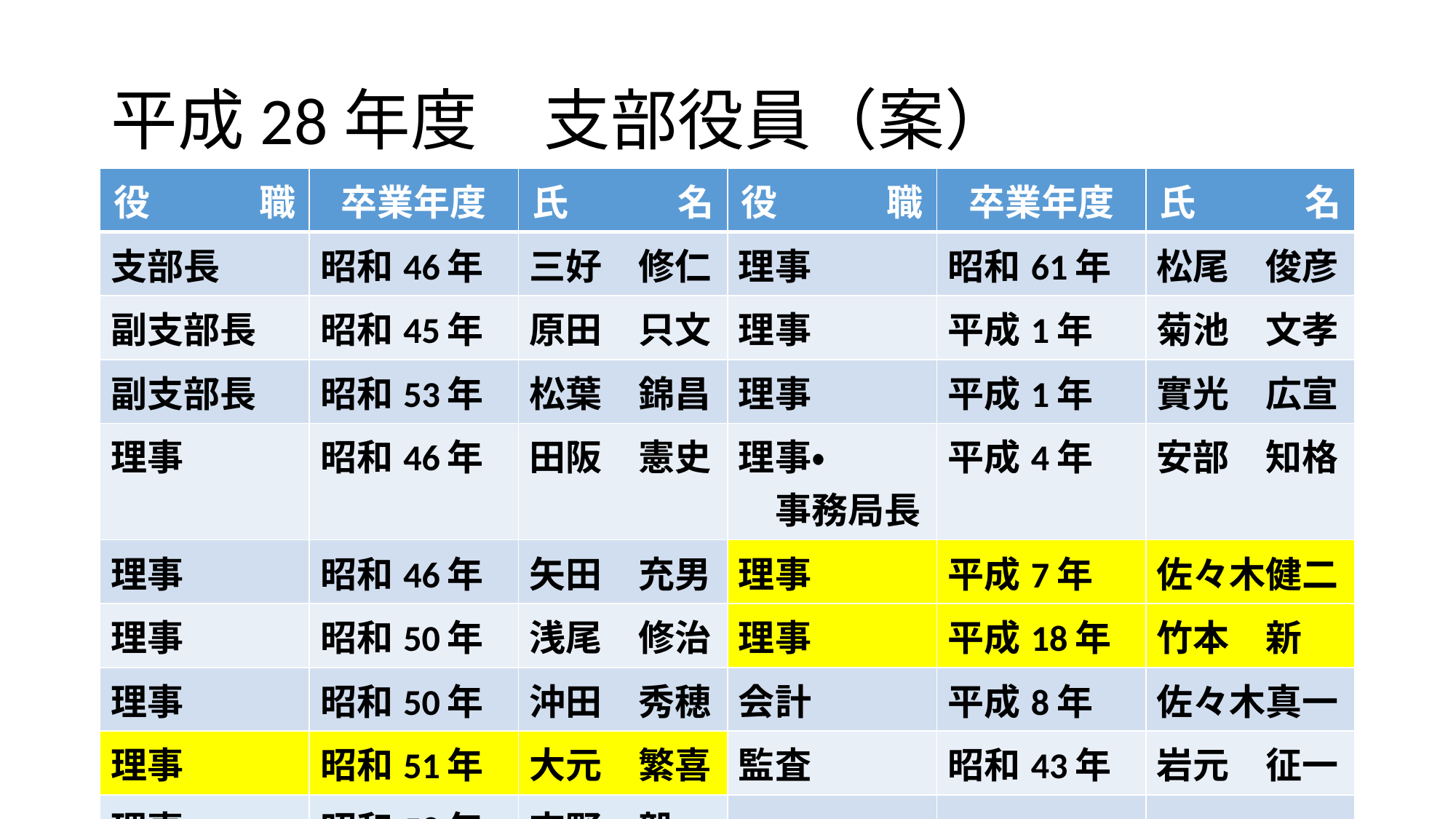

# 平成28年度　支部役員（案）
| 役　　　職 | 卒業年度 | 氏　　　名 | 役　　　職 | 卒業年度 | 氏　　　名 |
| --- | --- | --- | --- | --- | --- |
| 支部長 | 昭和46年 | 三好　修仁 | 理事 | 昭和61年 | 松尾　俊彦 |
| 副支部長 | 昭和45年 | 原田　只文 | 理事 | 平成1年 | 菊池　文孝 |
| 副支部長 | 昭和53年 | 松葉　錦昌 | 理事 | 平成1年 | 實光　広宣 |
| 理事 | 昭和46年 | 田阪　憲史 | 理事・　　　事務局長 | 平成4年 | 安部　知格 |
| 理事 | 昭和46年 | 矢田　充男 | 理事 | 平成7年 | 佐々木健二 |
| 理事 | 昭和50年 | 浅尾　修治 | 理事 | 平成18年 | 竹本　新 |
| 理事 | 昭和50年 | 沖田　秀穂 | 会計 | 平成8年 | 佐々木真一 |
| 理事 | 昭和51年 | 大元　繁喜 | 監査 | 昭和43年 | 岩元　征一 |
| 理事 | 昭和58年 | 吉野　毅 |  |  |  |